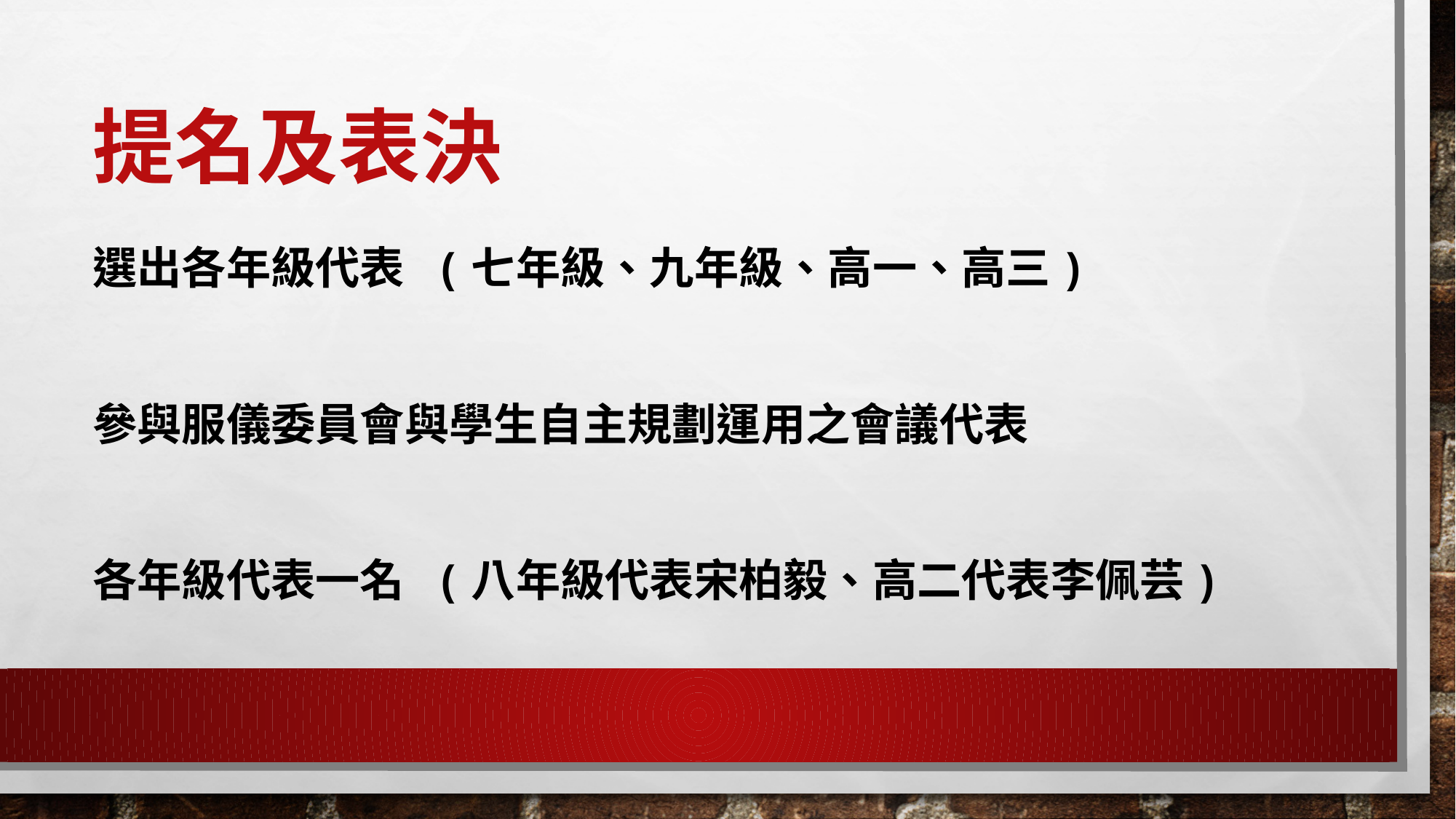

# 提名及表決
選出各年級代表  (七年級、九年級、高一、高三)

參與服儀委員會與學生自主規劃運用之會議代表

各年級代表一名  (八年級代表宋柏毅、高二代表李佩芸)